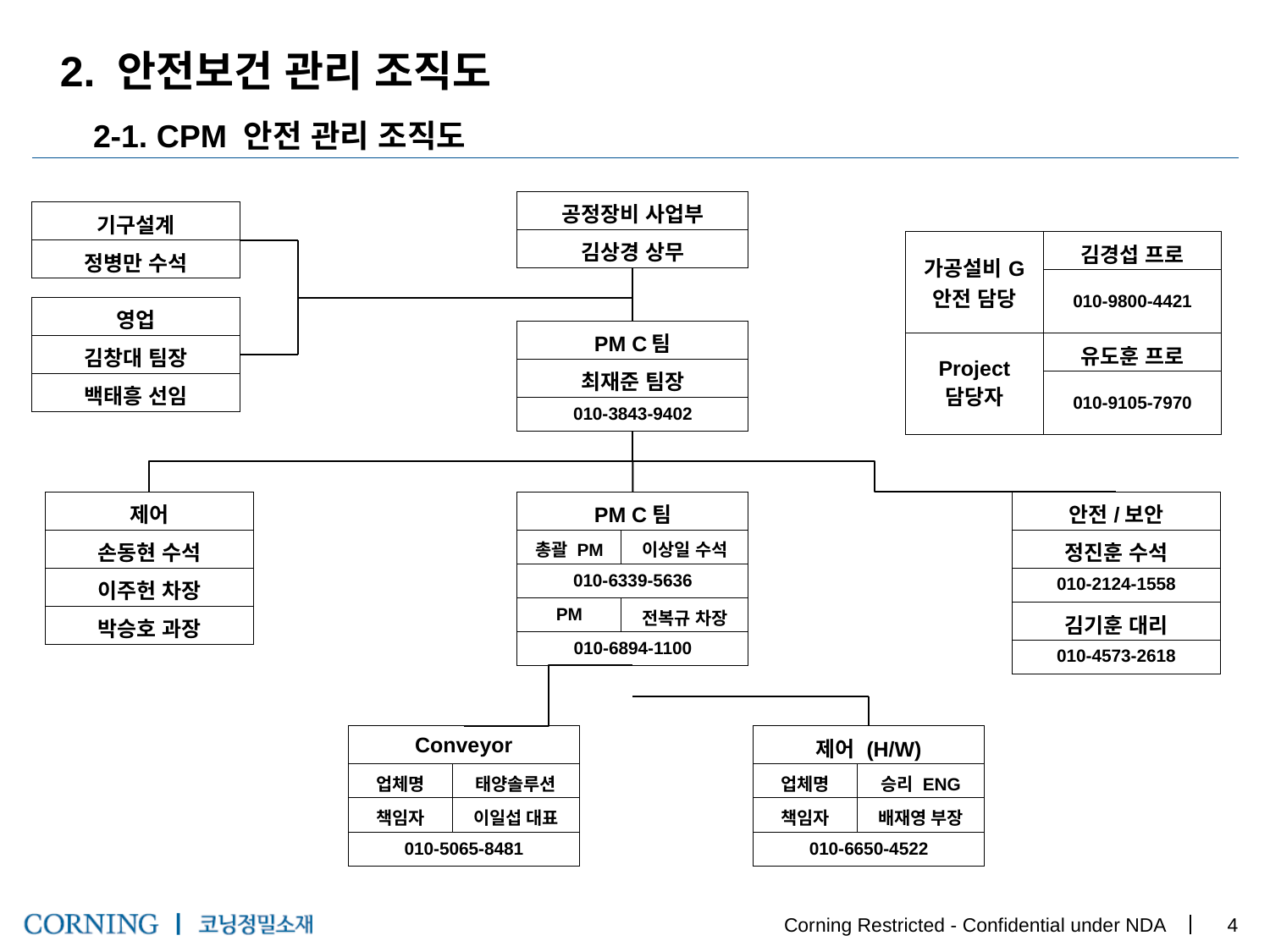

2. 안전보건 관리 조직도
2-1. CPM 안전 관리 조직도
| 공정장비 사업부 |
| --- |
| 김상경 상무 |
| 기구설계 |
| --- |
| 정병만 수석 |
| 가공설비G 안전 담당 | 김경섭 프로 |
| --- | --- |
|  | 010-9800-4421 |
| Project 담당자 | 유도훈 프로 |
|  | 010-9105-7970 |
| 영업 |
| --- |
| 김창대 팀장 |
| 백태흥 선임 |
| PM C팀 |
| --- |
| 최재준 팀장 |
| 010-3843-9402 |
| 제어 |
| --- |
| 손동현 수석 |
| 이주헌 차장 |
| 박승호 과장 |
| PM C팀 |  |
| --- | --- |
| 총괄 PM | 이상일 수석 |
| 010-6339-5636 |  |
| PM | 전복규 차장 |
| 010-6894-1100 |  |
| 안전/보안 |
| --- |
| 정진훈 수석 |
| 010-2124-1558 |
| 김기훈 대리 |
| 010-4573-2618 |
| Conveyor |  |
| --- | --- |
| 업체명 | 태양솔루션 |
| 책임자 | 이일섭 대표 |
| 010-5065-8481 |  |
| 제어 (H/W) |  |
| --- | --- |
| 업체명 | 승리 ENG |
| 책임자 | 배재영 부장 |
| 010-6650-4522 |  |